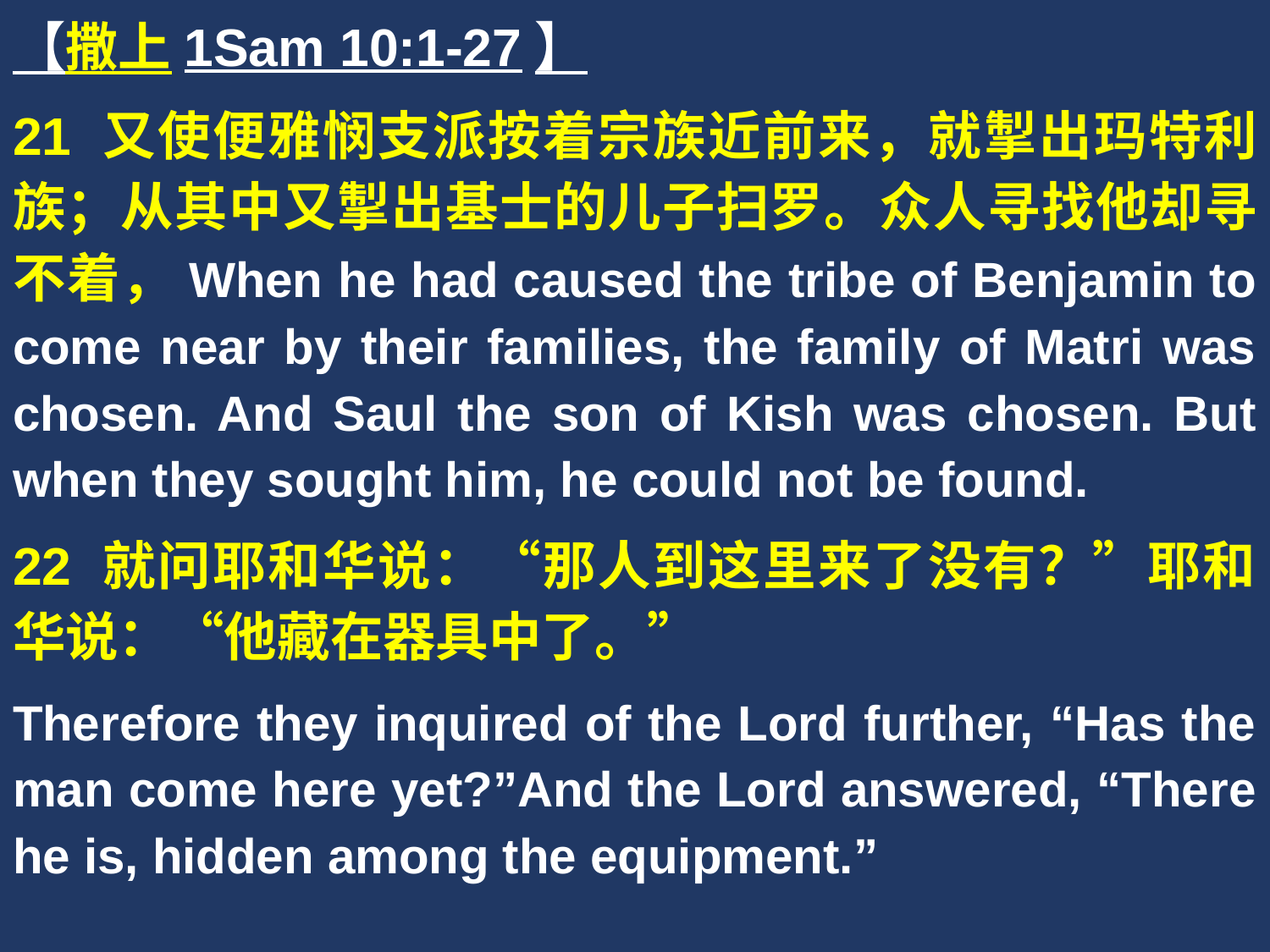

【撒上1Sam 10:1-27】
21 又使便雅悯支派按着宗族近前来，就掣出玛特利族；从其中又掣出基士的儿子扫罗。众人寻找他却寻不着，When he had caused the tribe of Benjamin to come near by their families, the family of Matri was chosen. And Saul the son of Kish was chosen. But when they sought him, he could not be found.
22 就问耶和华说：“那人到这里来了没有？”耶和华说：“他藏在器具中了。”
Therefore they inquired of the Lord further, “Has the man come here yet?”And the Lord answered, “There he is, hidden among the equipment.”